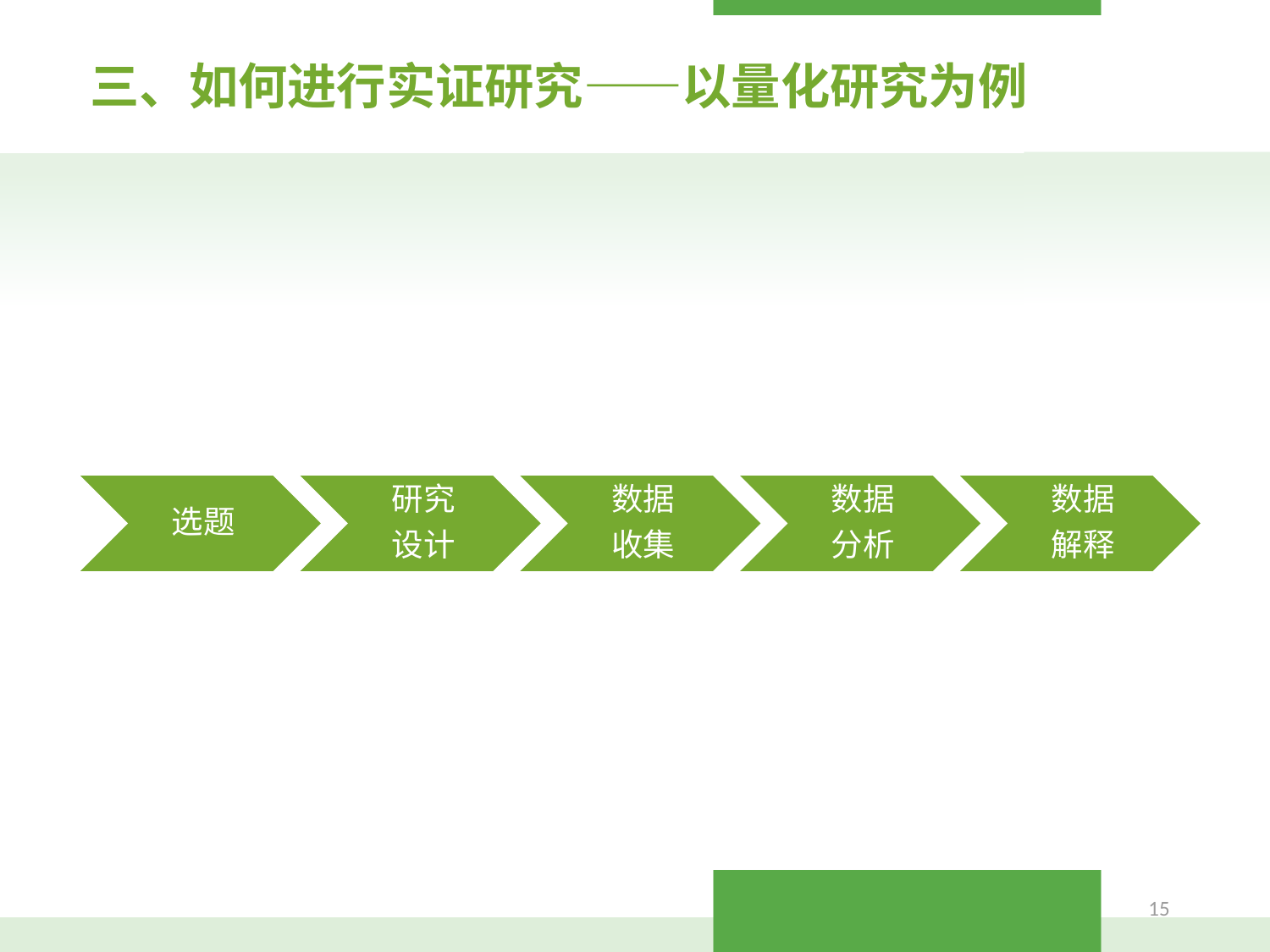

# 三、如何进行实证研究——以量化研究为例
选题
研究
设计
数据
收集
数据
分析
数据
解释
15